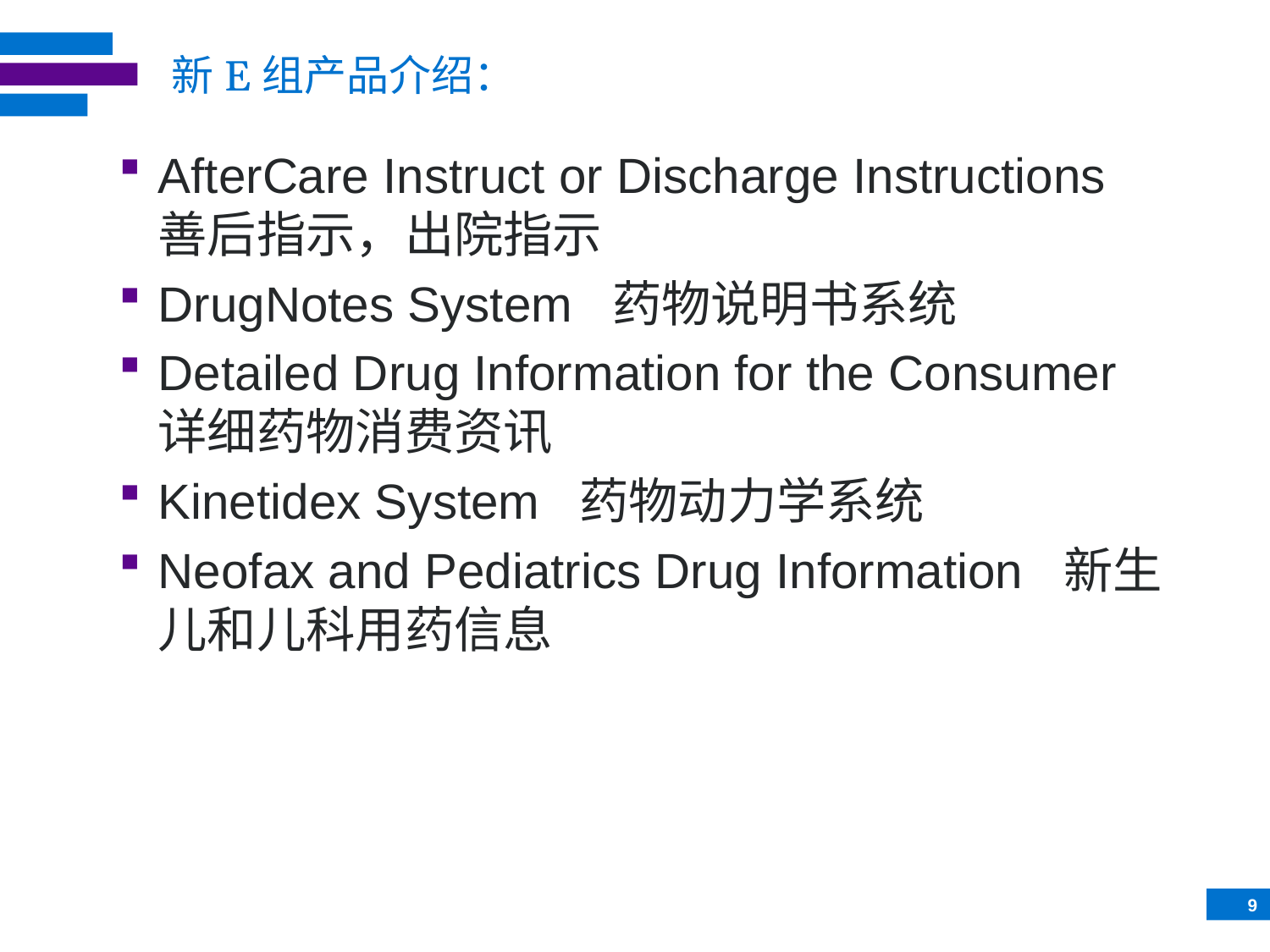

# 新E组产品介绍：
AfterCare Instruct or Discharge Instructions  善后指示，出院指示
DrugNotes System  药物说明书系统
Detailed Drug Information for the Consumer  详细药物消费资讯
Kinetidex System  药物动力学系统
Neofax and Pediatrics Drug Information  新生儿和儿科用药信息
9